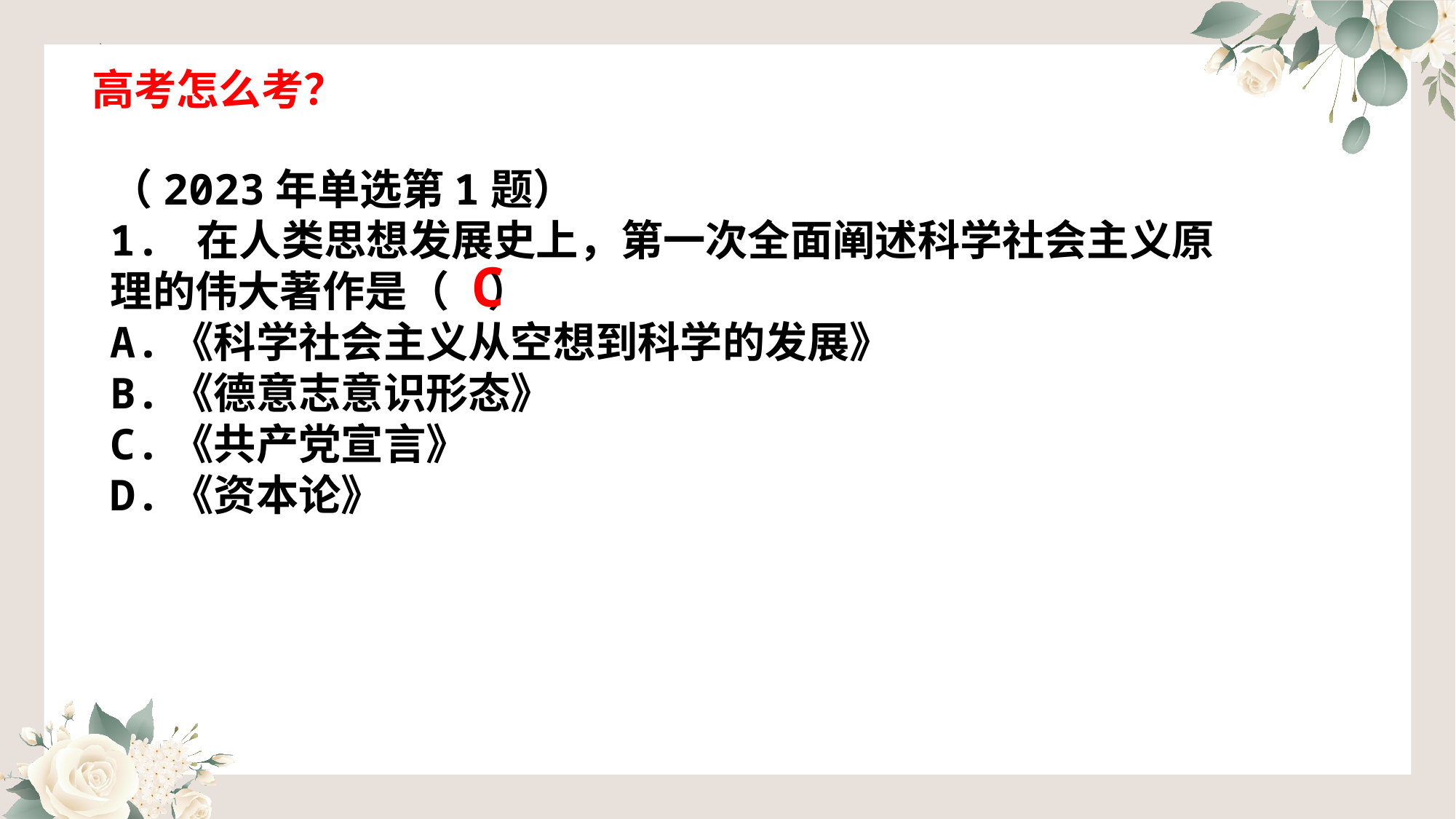

高考怎么考？
（2023年单选第1题）
1. 在人类思想发展史上，第一次全面阐述科学社会主义原理的伟大著作是（    ）
A.《科学社会主义从空想到科学的发展》
B.《德意志意识形态》
C.《共产党宣言》
D.《资本论》
C